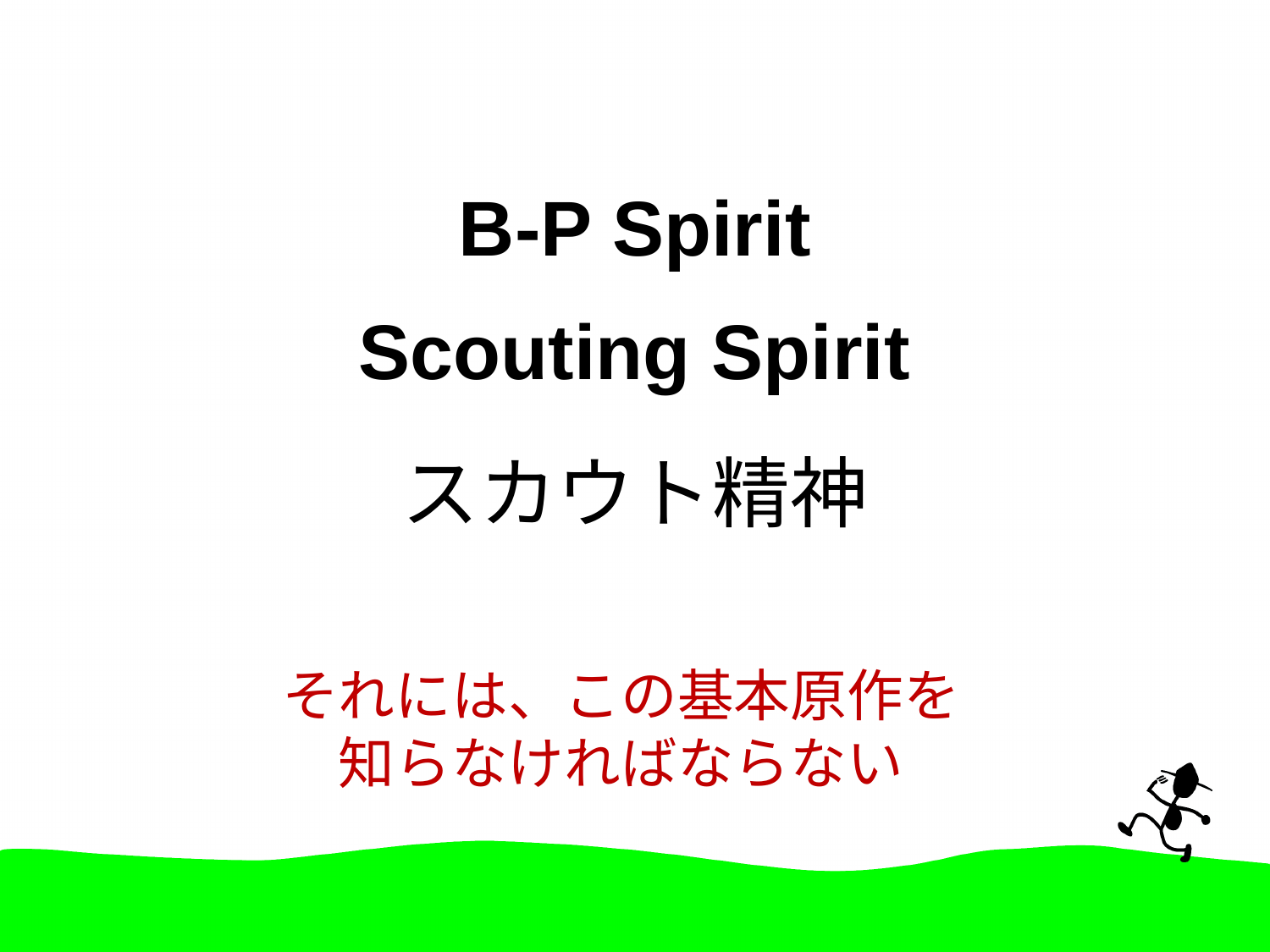

B-P Spirit
# Scouting Spirit
スカウト精神
それには、この基本原作を
知らなければならない